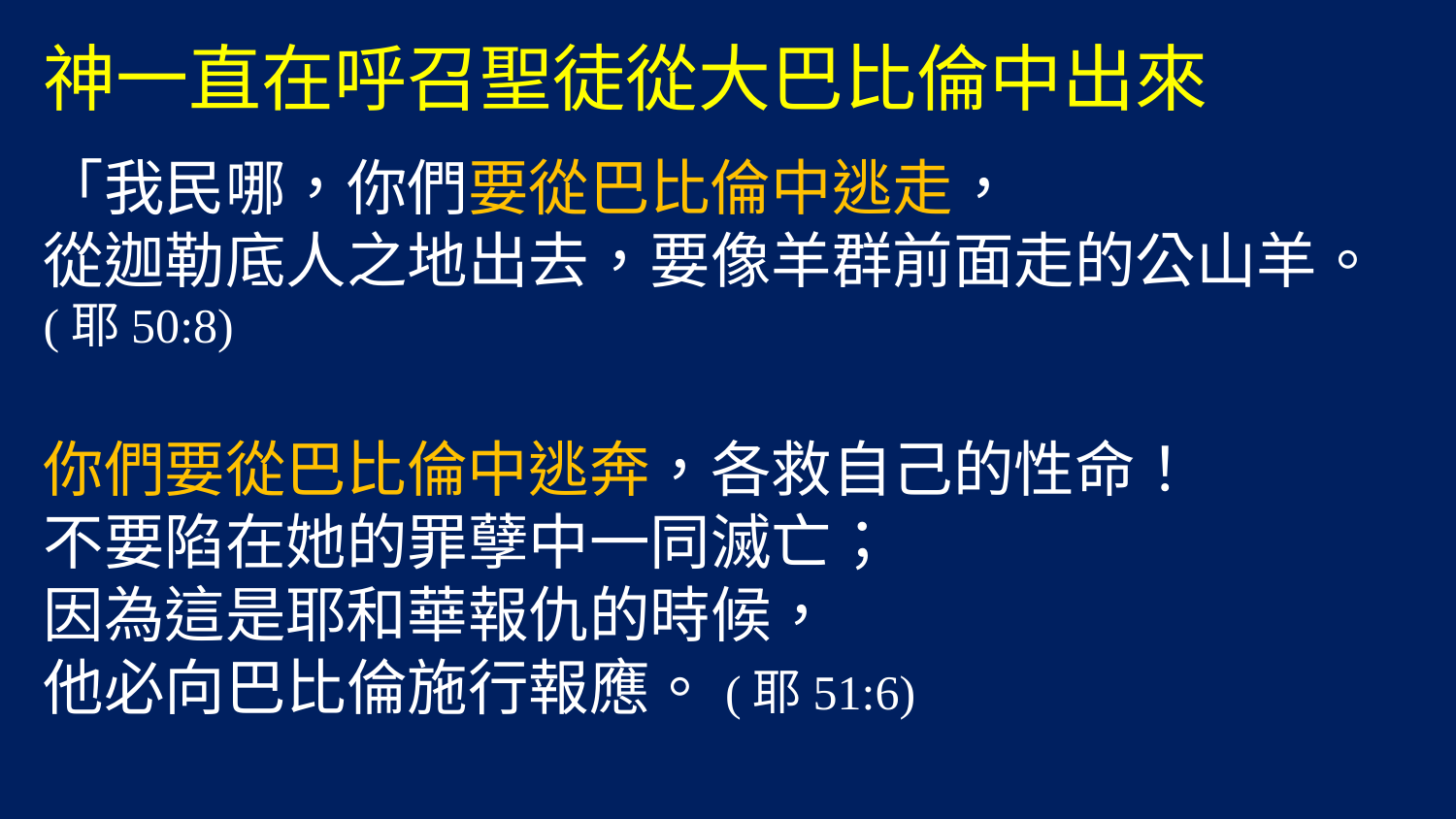

# 神一直在呼召聖徒從大巴比倫中出來 「我民哪，你們要從巴比倫中逃走， 從迦勒底人之地出去，要像羊群前面走的公山羊。 (耶50:8) 你們要從巴比倫中逃奔，各救自己的性命！ 不要陷在她的罪孽中一同滅亡； 因為這是耶和華報仇的時候， 他必向巴比倫施行報應。(耶51:6)